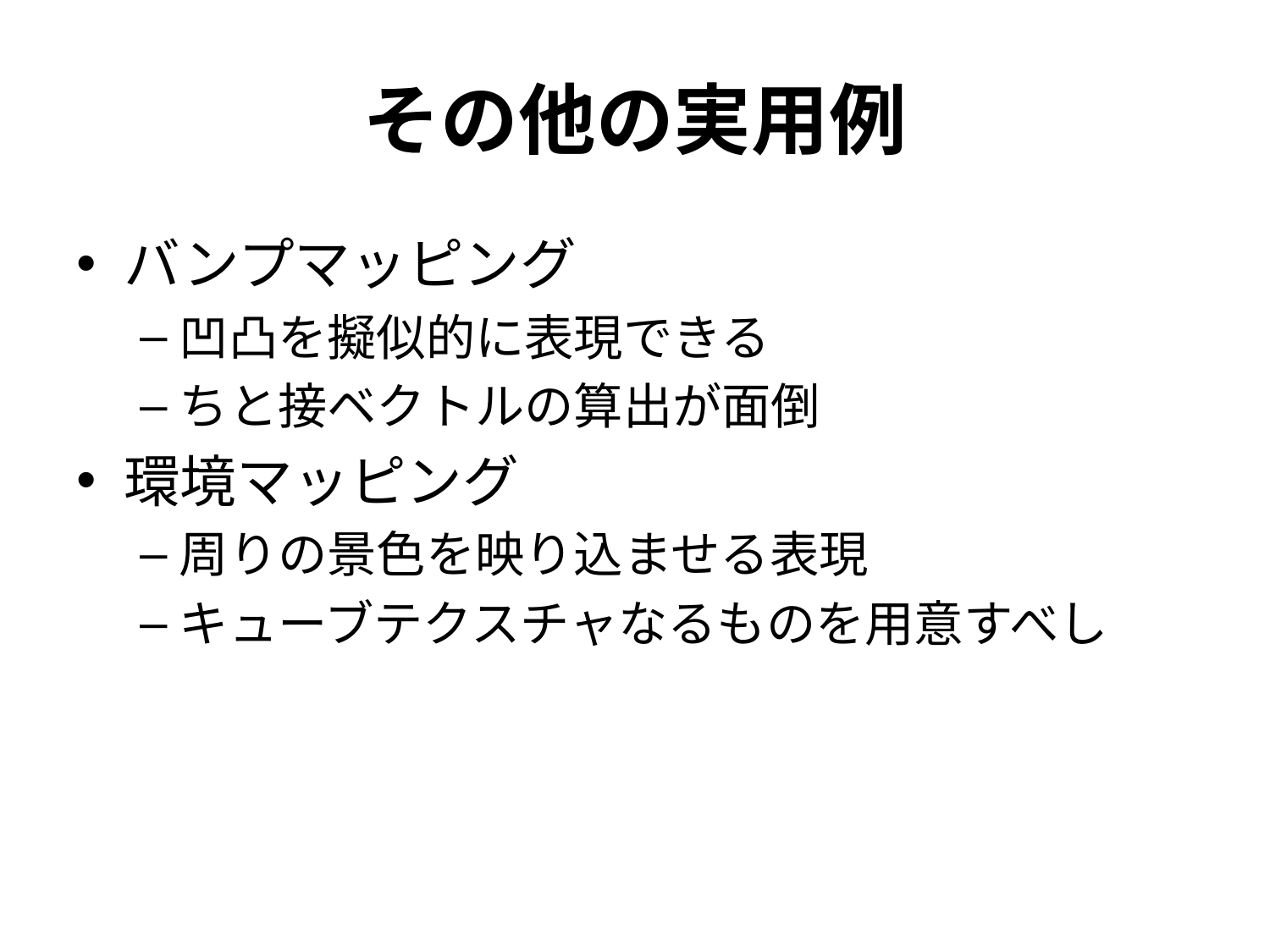

# その他の実用例
バンプマッピング
凹凸を擬似的に表現できる
ちと接ベクトルの算出が面倒
環境マッピング
周りの景色を映り込ませる表現
キューブテクスチャなるものを用意すべし